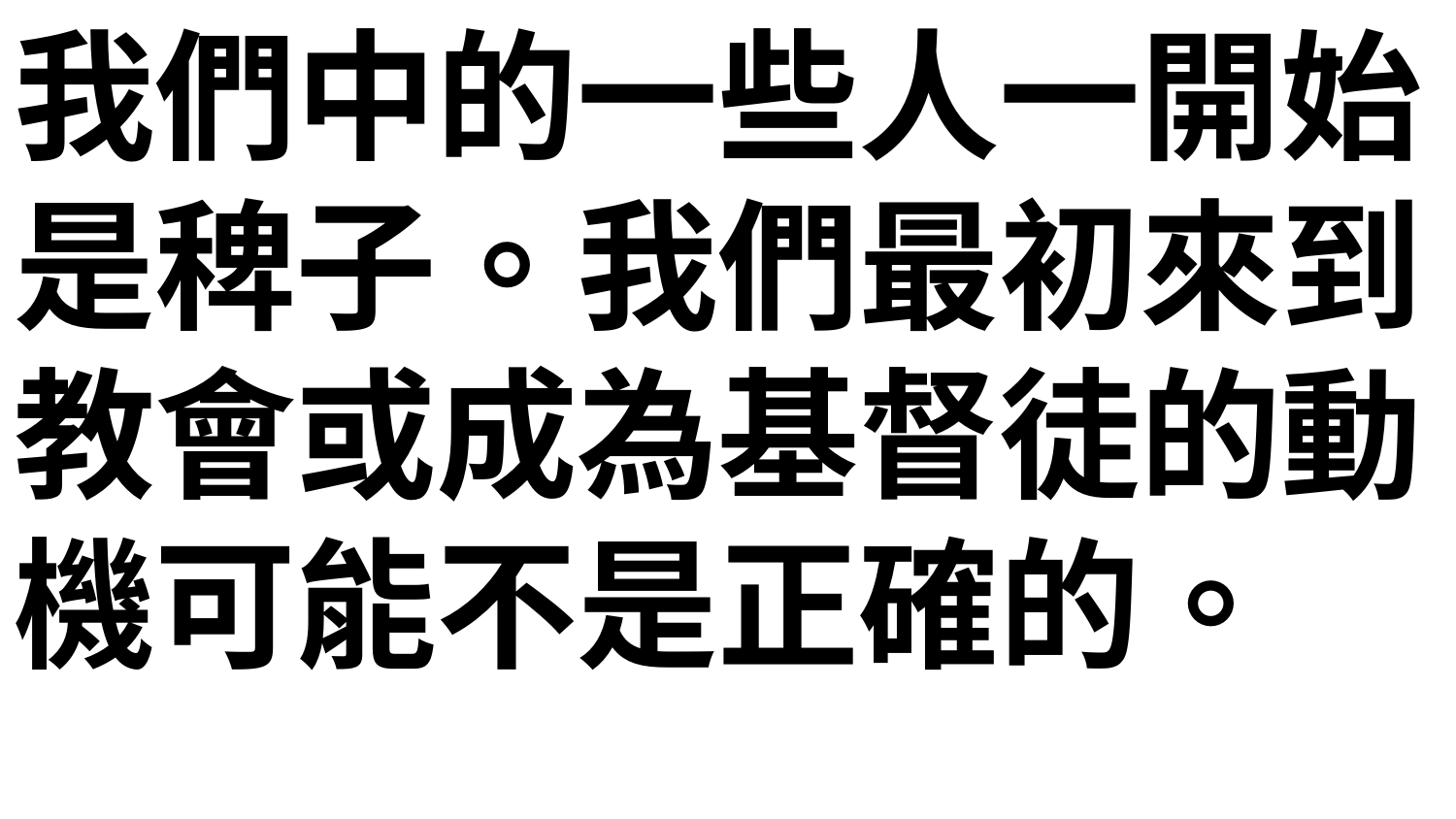

我們中的一些人一開始是稗子。我們最初來到教會或成為基督徒的動機可能不是正確的。